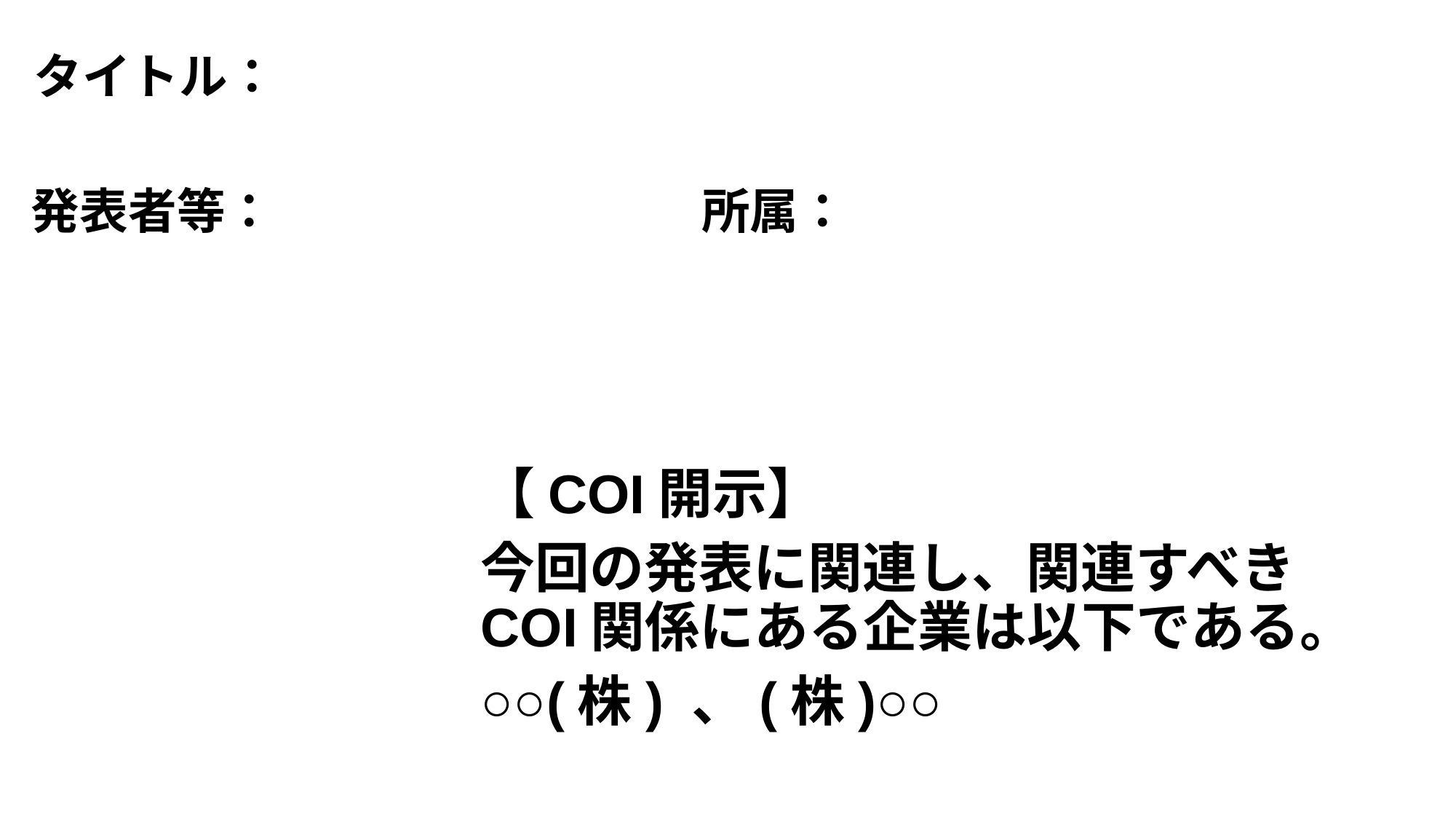

タイトル：
発表者等：
所属：
【COI開示】
今回の発表に関連し、関連すべきCOI関係にある企業は以下である。
○○(株) 、(株)○○